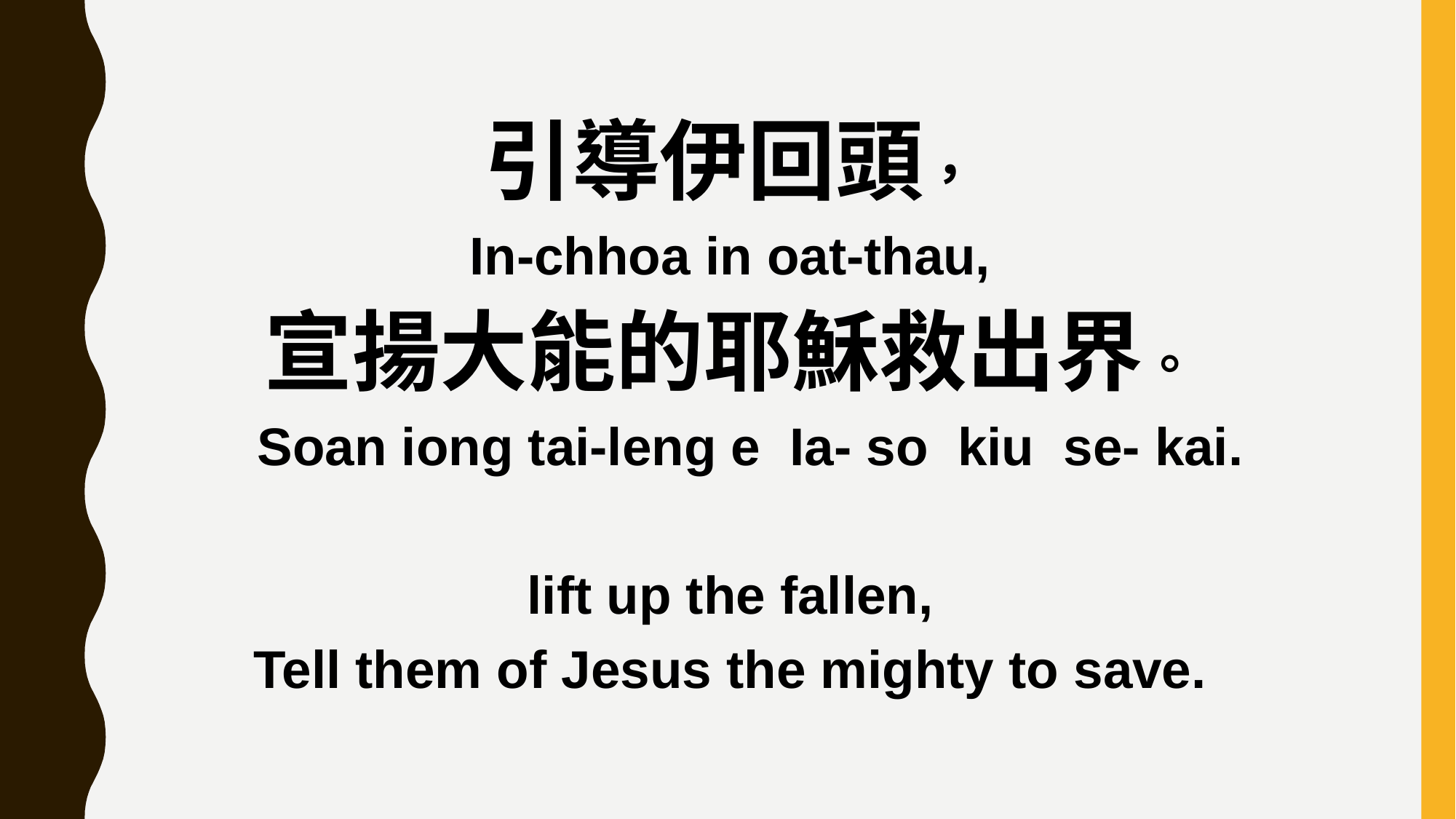

引導伊回頭，
In-chhoa in oat-thau,
宣揚大能的耶穌救出界。
    Soan iong tai-leng e  Ia- so  kiu  se- kai.

lift up the fallen,
Tell them of Jesus the mighty to save.